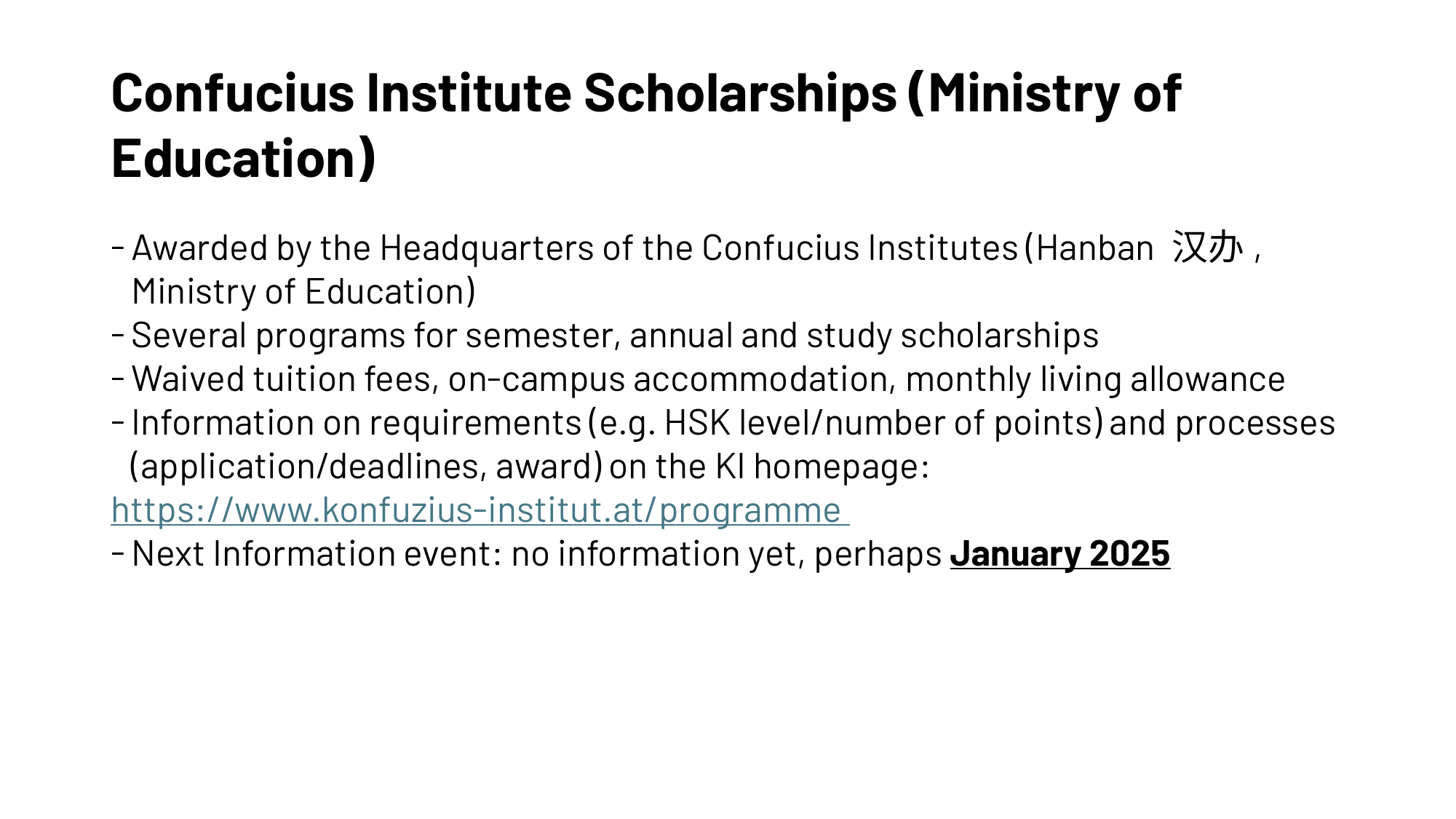

# Confucius Institute Scholarships (Ministry of Education)
Awarded by the Headquarters of the Confucius Institutes (Hanban 汉办, Ministry of Education)
Several programs for semester, annual and study scholarships
Waived tuition fees, on-campus accommodation, monthly living allowance
Information on requirements (e.g. HSK level/number of points) and processes (application/deadlines, award) on the KI homepage:
https://www.konfuzius-institut.at/programme
Next Information event: no information yet, perhaps January 2025